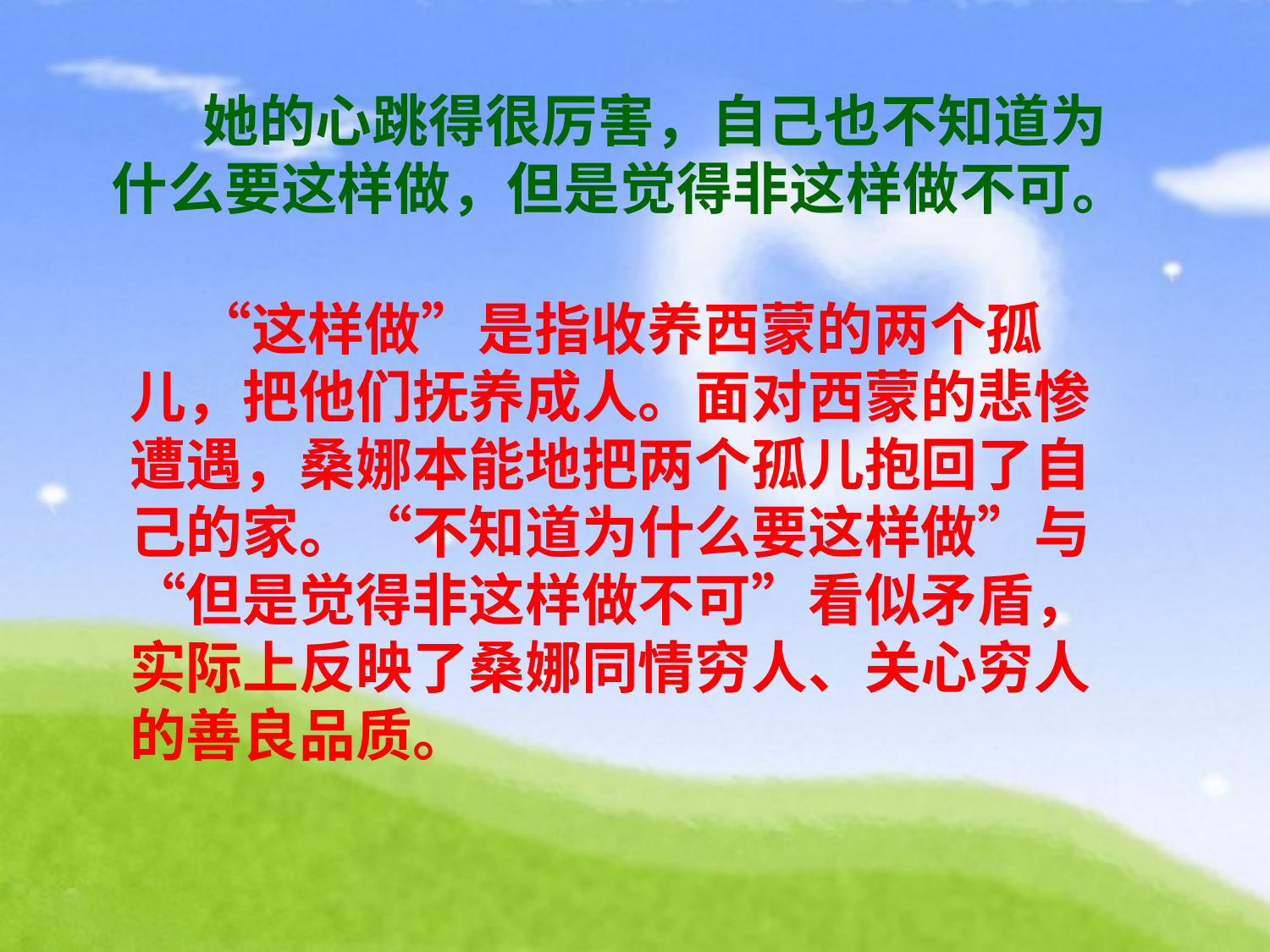

她的心跳得很厉害，自己也不知道为什么要这样做，但是觉得非这样做不可。
　　“这样做”是指收养西蒙的两个孤儿，把他们抚养成人。面对西蒙的悲惨遭遇，桑娜本能地把两个孤儿抱回了自己的家。“不知道为什么要这样做”与“但是觉得非这样做不可”看似矛盾，实际上反映了桑娜同情穷人、关心穷人的善良品质。